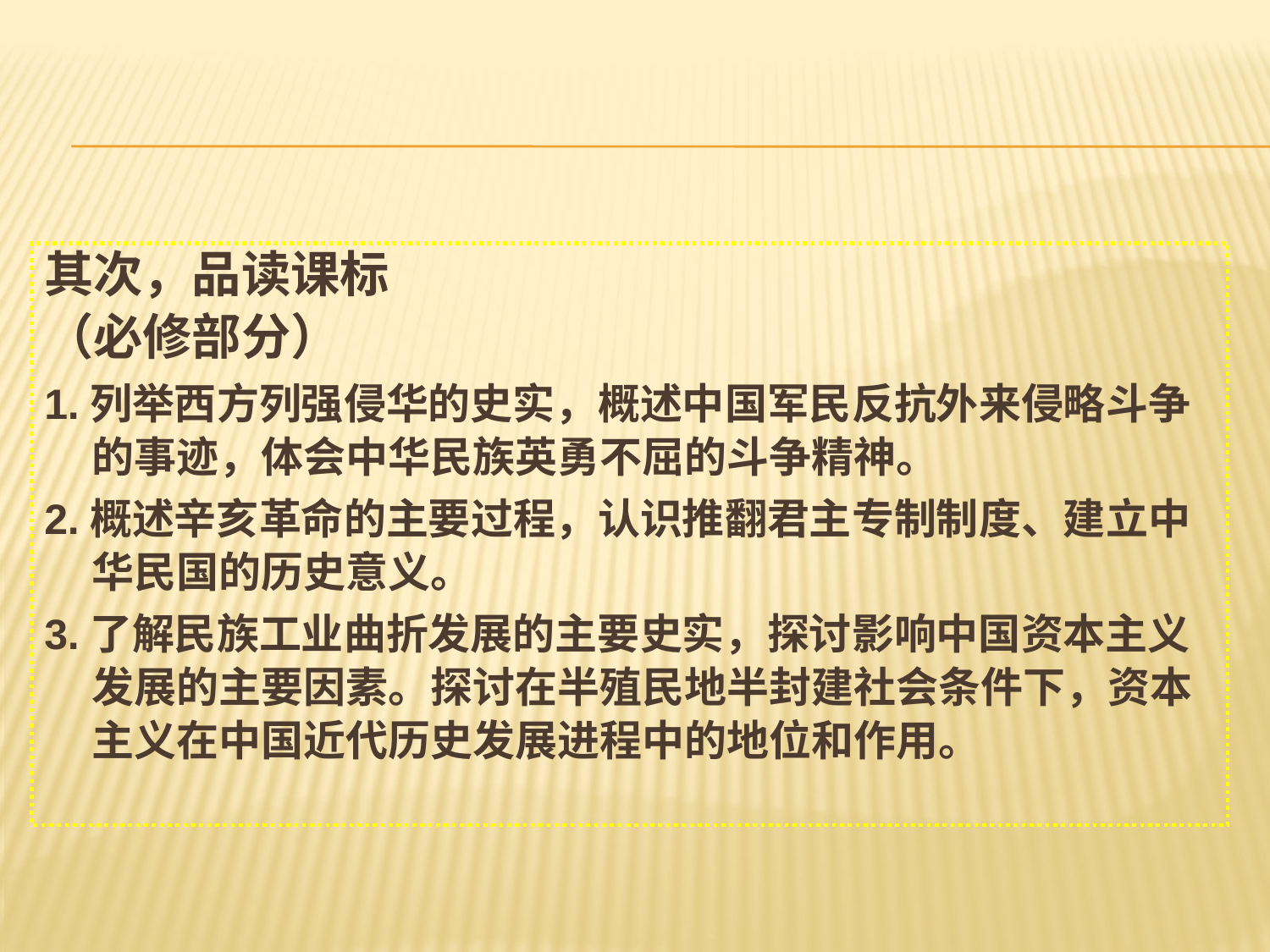

其次，品读课标
（必修部分）
1.列举西方列强侵华的史实，概述中国军民反抗外来侵略斗争的事迹，体会中华民族英勇不屈的斗争精神。
2.概述辛亥革命的主要过程，认识推翻君主专制制度、建立中华民国的历史意义。
3.了解民族工业曲折发展的主要史实，探讨影响中国资本主义发展的主要因素。探讨在半殖民地半封建社会条件下，资本主义在中国近代历史发展进程中的地位和作用。